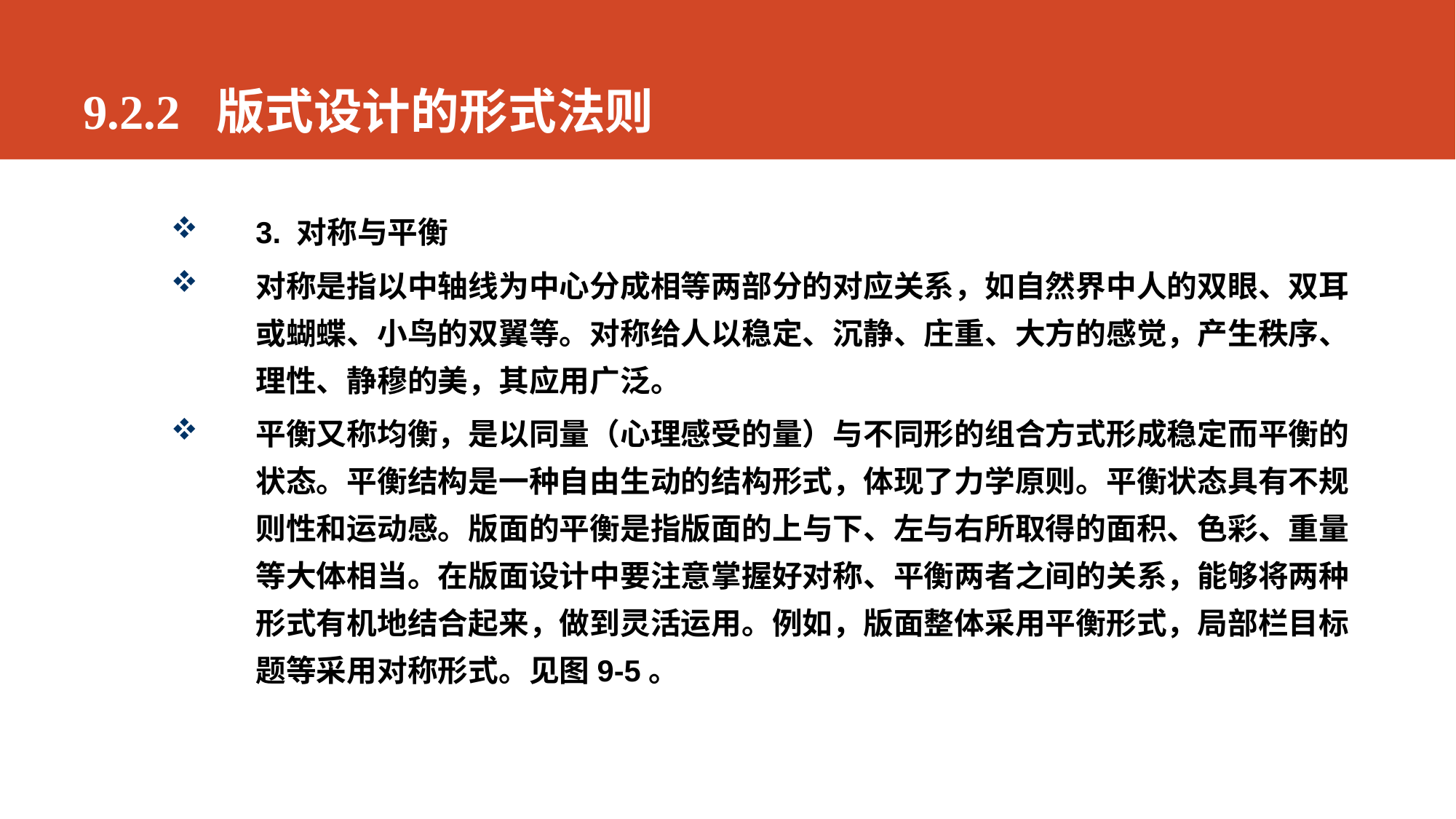

# 9.2.2  版式设计的形式法则
3. 对称与平衡
对称是指以中轴线为中心分成相等两部分的对应关系，如自然界中人的双眼、双耳或蝴蝶、小鸟的双翼等。对称给人以稳定、沉静、庄重、大方的感觉，产生秩序、理性、静穆的美，其应用广泛。
平衡又称均衡，是以同量（心理感受的量）与不同形的组合方式形成稳定而平衡的状态。平衡结构是一种自由生动的结构形式，体现了力学原则。平衡状态具有不规则性和运动感。版面的平衡是指版面的上与下、左与右所取得的面积、色彩、重量等大体相当。在版面设计中要注意掌握好对称、平衡两者之间的关系，能够将两种形式有机地结合起来，做到灵活运用。例如，版面整体采用平衡形式，局部栏目标题等采用对称形式。见图9-5。